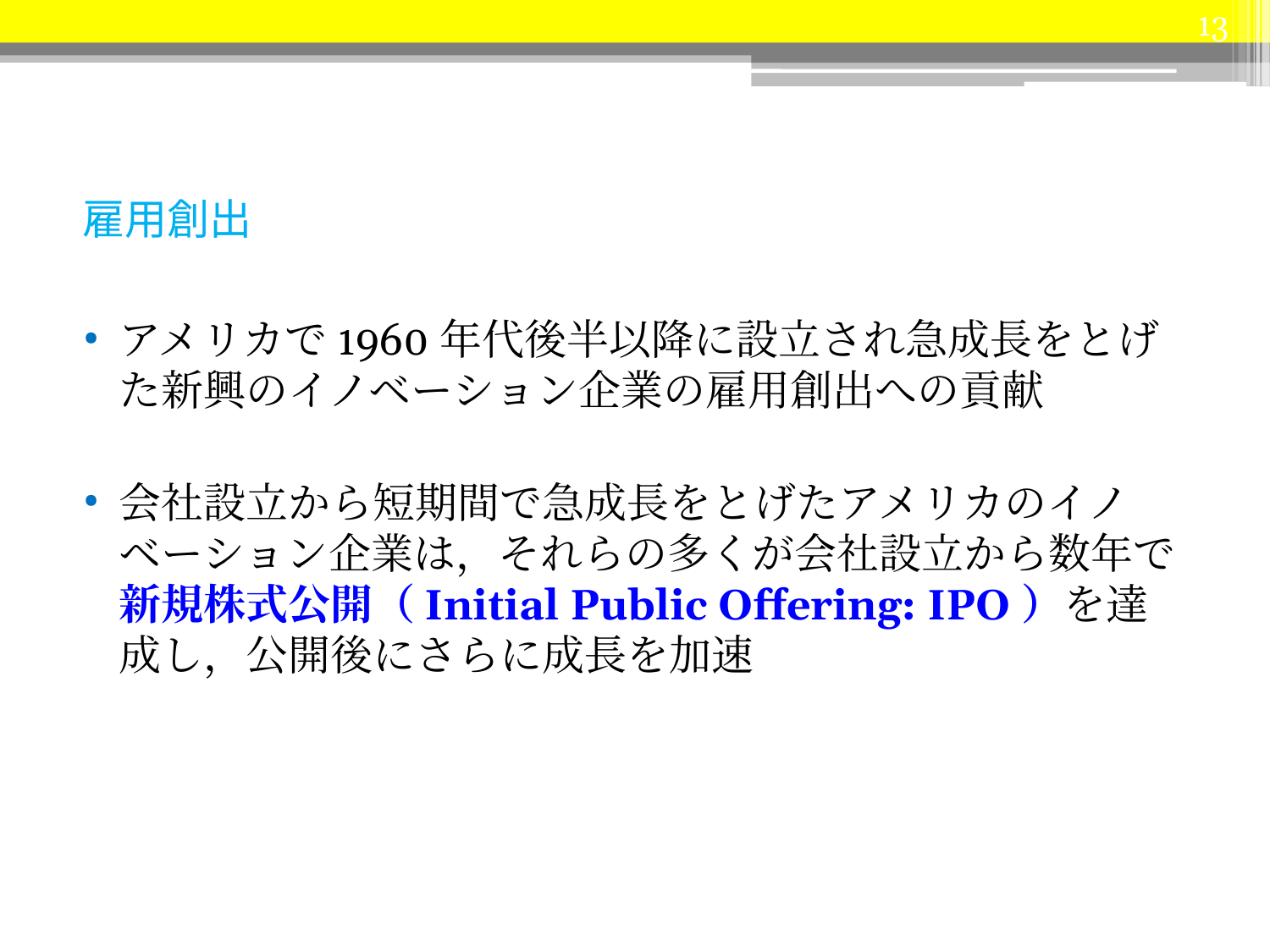

13
雇用創出

アメリカで1960年代後半以降に設立され急成長をとげた新興のイノベーション企業の雇用創出への貢献

会社設立から短期間で急成長をとげたアメリカのイノベーション企業は，それらの多くが会社設立から数年で新規株式公開（Initial Public Offering: IPO）を達成し，公開後にさらに成長を加速